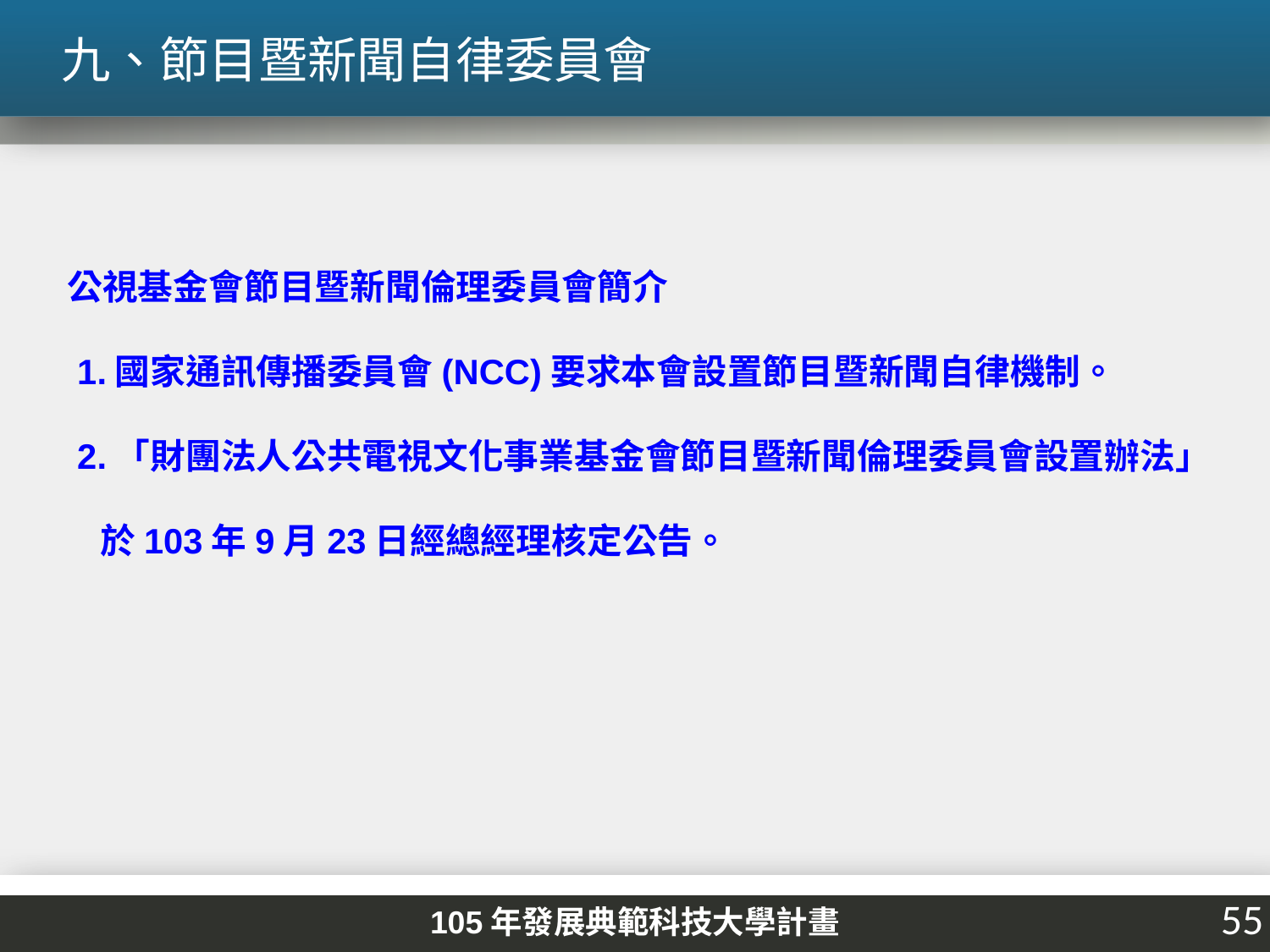

九、節目暨新聞自律委員會
公視基金會節目暨新聞倫理委員會簡介
 1.國家通訊傳播委員會(NCC)要求本會設置節目暨新聞自律機制。
 2.「財團法人公共電視文化事業基金會節目暨新聞倫理委員會設置辦法」
   於103年9月23日經總經理核定公告。